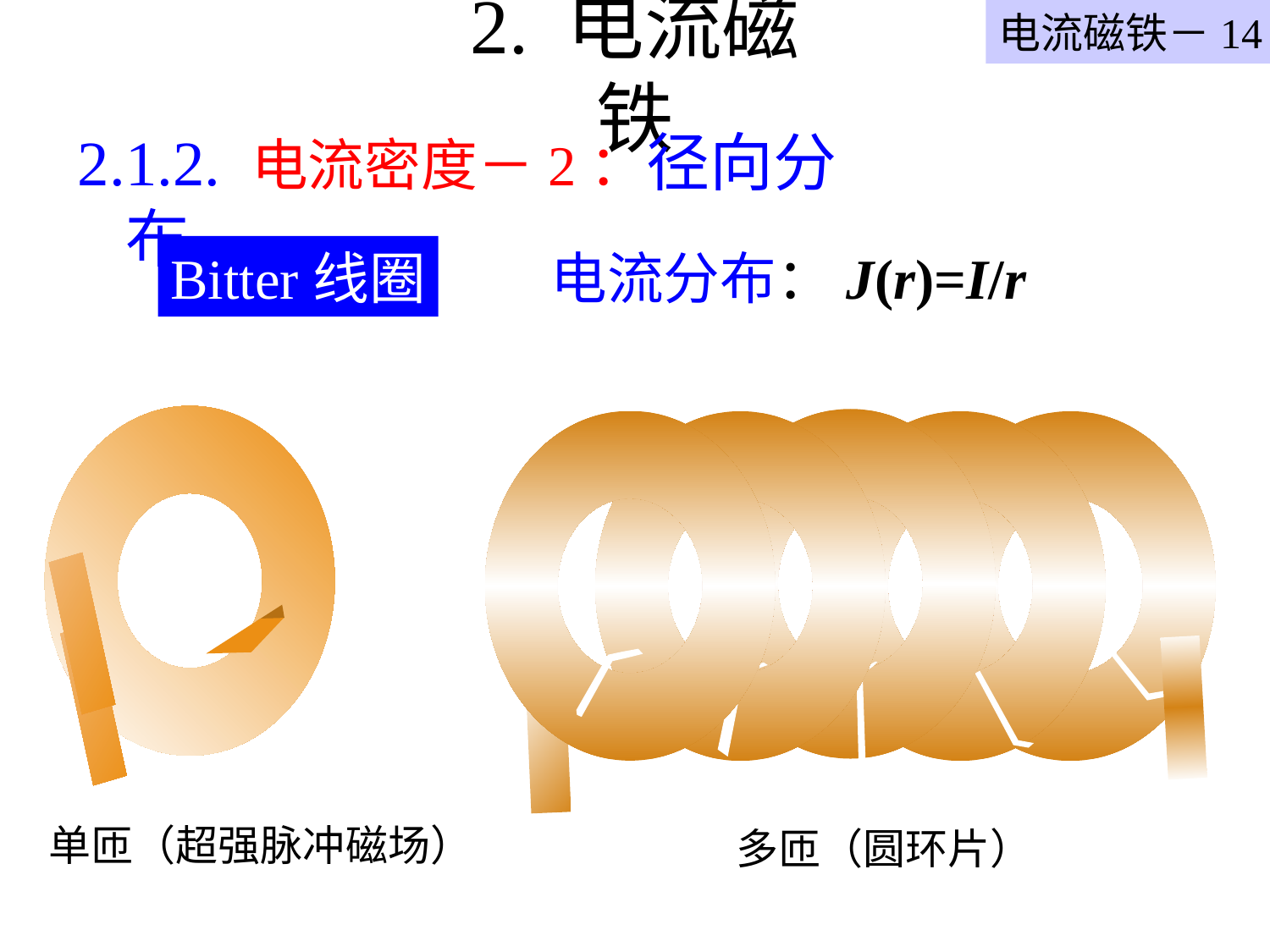

电流磁铁－14
# 2. 电流磁铁
2.1.2. 电流密度－2：径向分布
Bitter线圈
电流分布：J(r)=I/r

单匝（超强脉冲磁场）
多匝（圆环片）